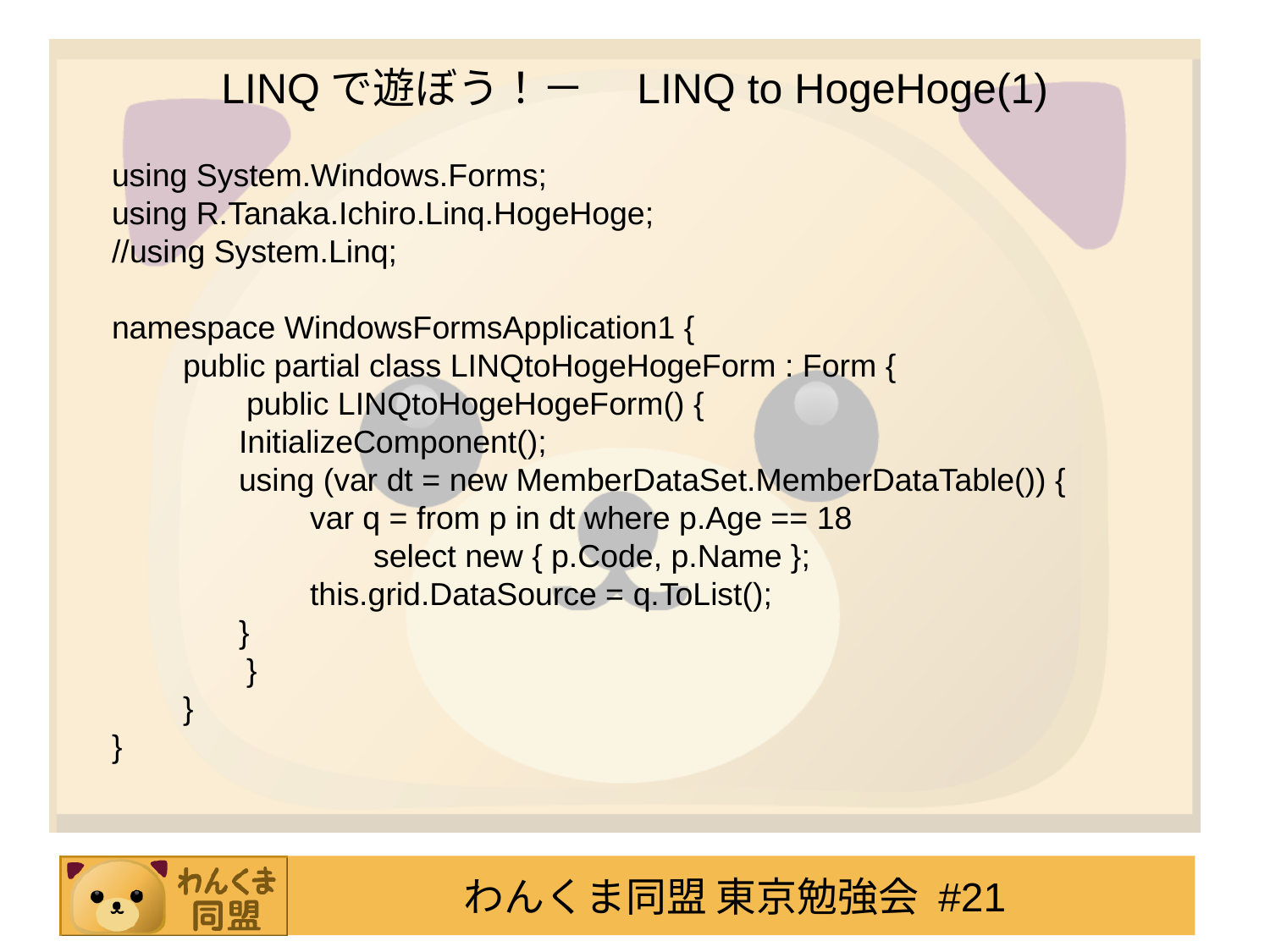

# LINQで遊ぼう！－　LINQ to HogeHoge(1)
using System.Windows.Forms;
using R.Tanaka.Ichiro.Linq.HogeHoge;
//using System.Linq;

namespace WindowsFormsApplication1 {
　　public partial class LINQtoHogeHogeForm : Form {
　　　　public LINQtoHogeHogeForm() {
	InitializeComponent();
	using (var dt = new MemberDataSet.MemberDataTable()) {
	　　var q = from p in dt where p.Age == 18
	　　　　select new { p.Code, p.Name };
	　　this.grid.DataSource = q.ToList();
　　	}
　　　　}
　　}
}